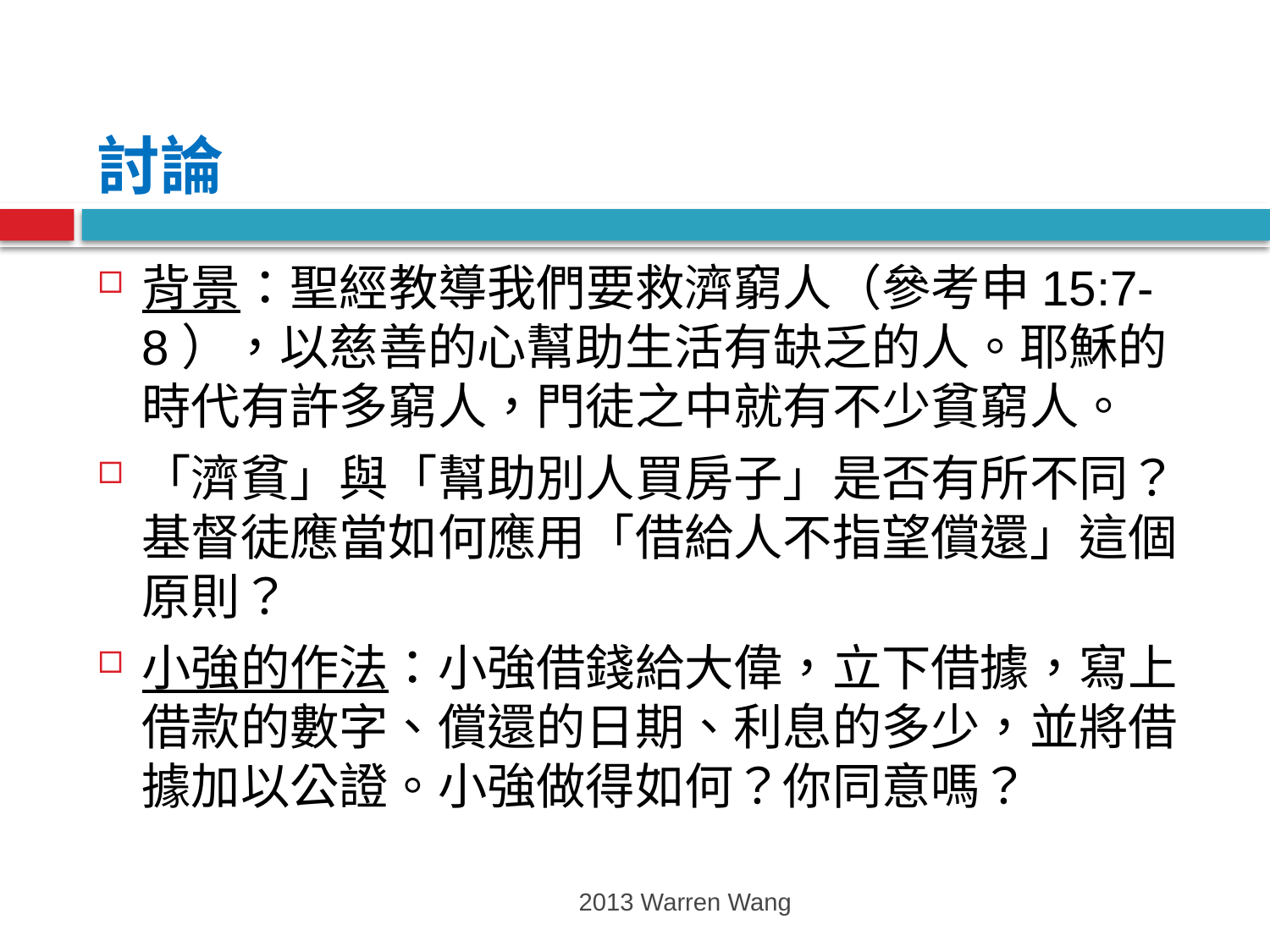

# 討論
背景：聖經教導我們要救濟窮人（參考申15:7-8），以慈善的心幫助生活有缺乏的人。耶穌的時代有許多窮人，門徒之中就有不少貧窮人。
「濟貧」與「幫助別人買房子」是否有所不同？基督徒應當如何應用「借給人不指望償還」這個原則？
小強的作法：小強借錢給大偉，立下借據，寫上借款的數字、償還的日期、利息的多少，並將借據加以公證。小強做得如何？你同意嗎？
2013 Warren Wang